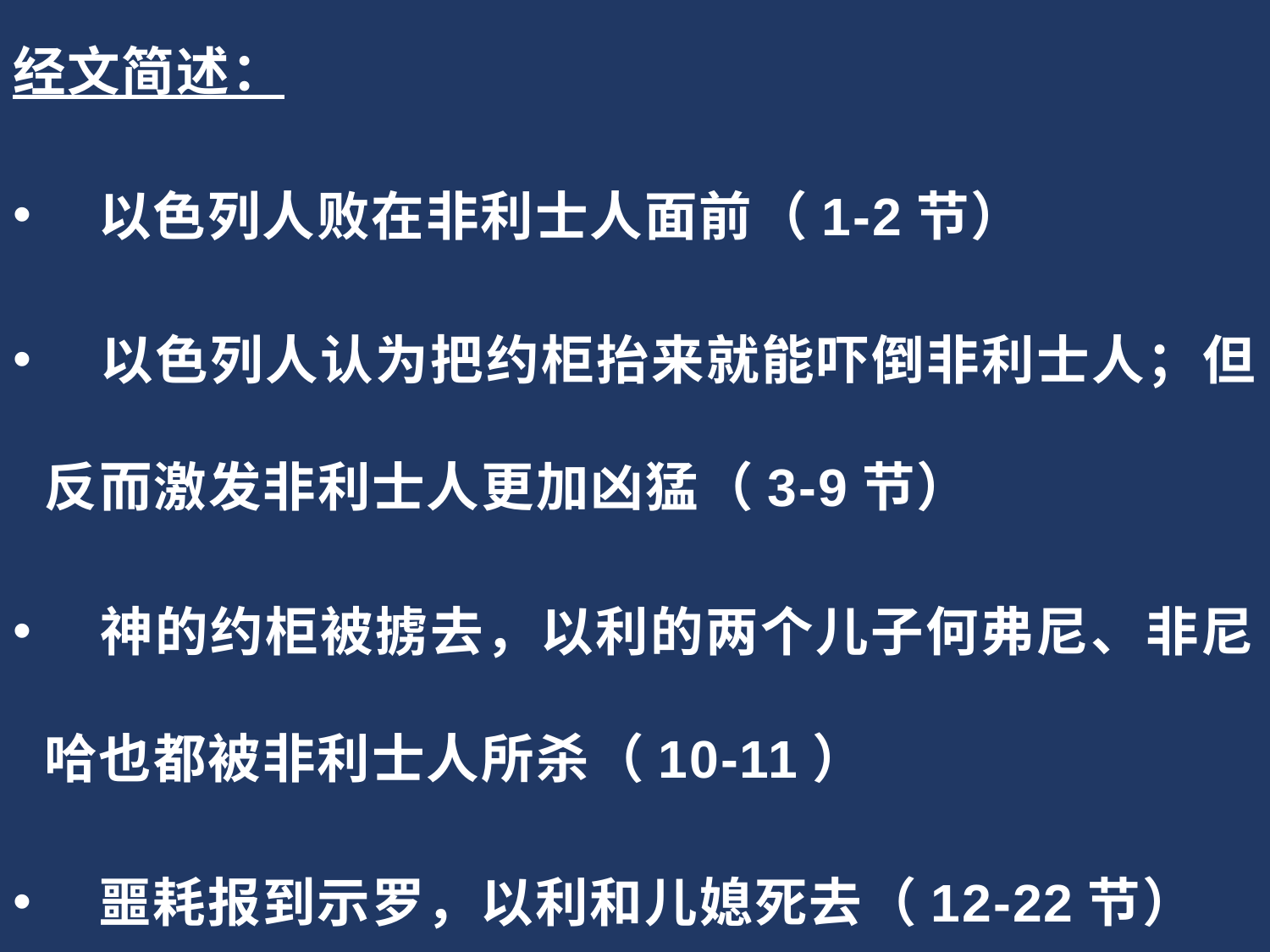

经文简述：
   以色列人败在非利士人面前（1-2节）
   以色列人认为把约柜抬来就能吓倒非利士人；但反而激发非利士人更加凶猛（3-9节）
   神的约柜被掳去，以利的两个儿子何弗尼、非尼哈也都被非利士人所杀（10-11）
   噩耗报到示罗，以利和儿媳死去（12-22节）